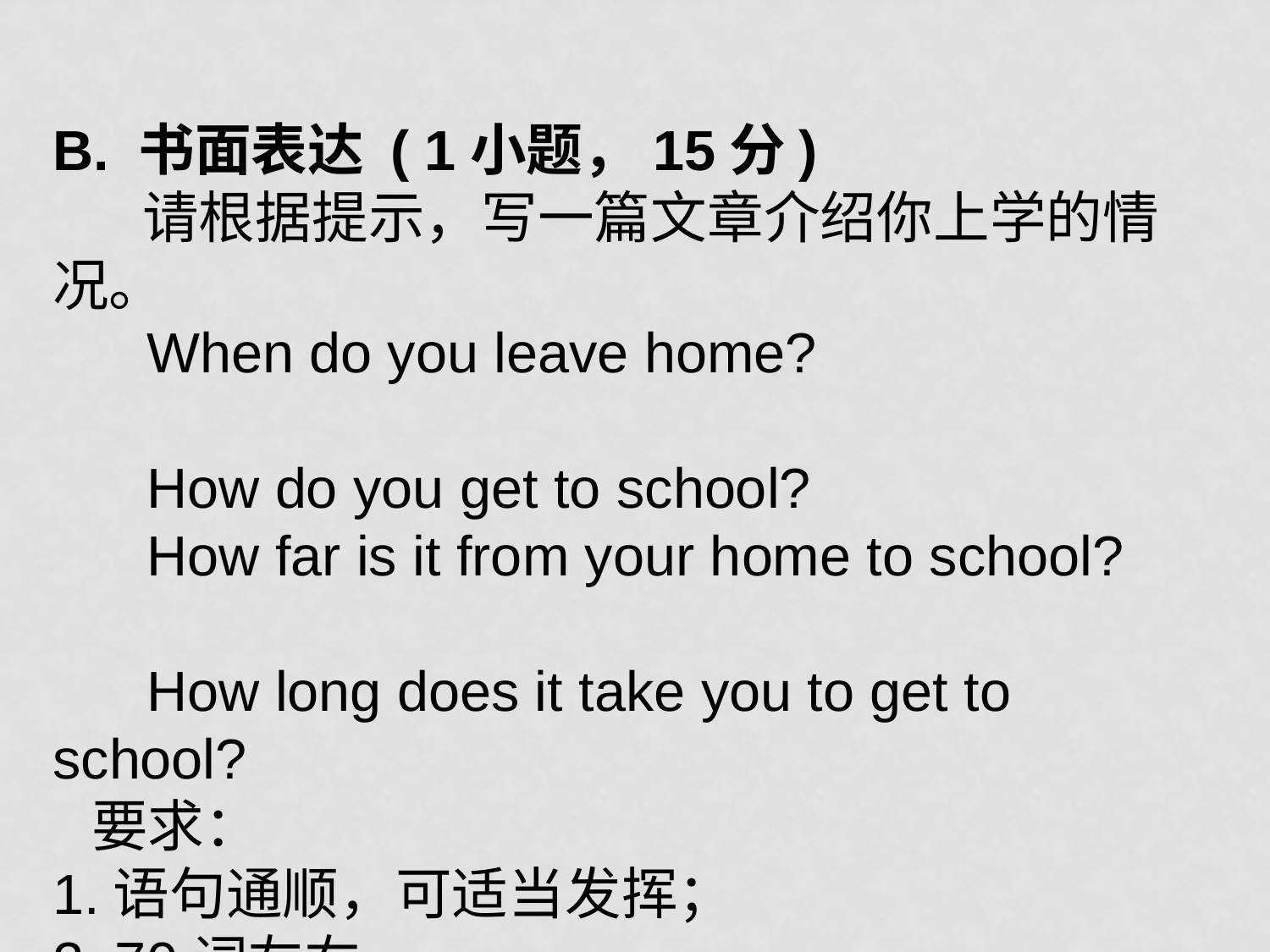

B. 书面表达 ( 1小题，15分)
      请根据提示，写一篇文章介绍你上学的情况。
      When do you leave home?
      How do you get to school?
      How far is it from your home to school?
      How long does it take you to get to school?
  要求：
1.语句通顺，可适当发挥；
2. 70词左右